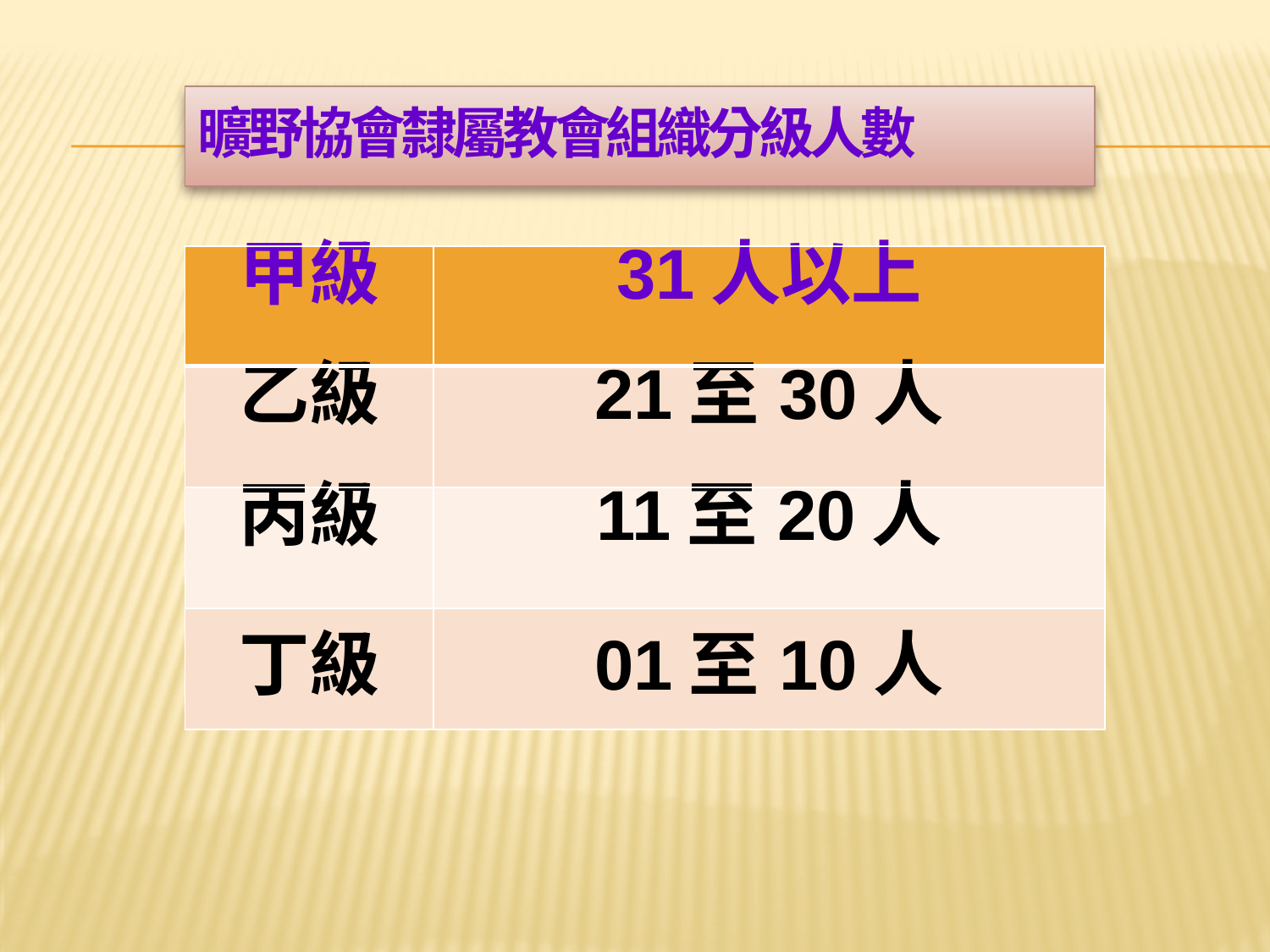

# 曠野協會隸屬教會組織分級人數
| 甲級 | 31人以上 |
| --- | --- |
| 乙級 | 21至30人 |
| 丙級 | 11至20人 |
| 丁級 | 01至10人 |